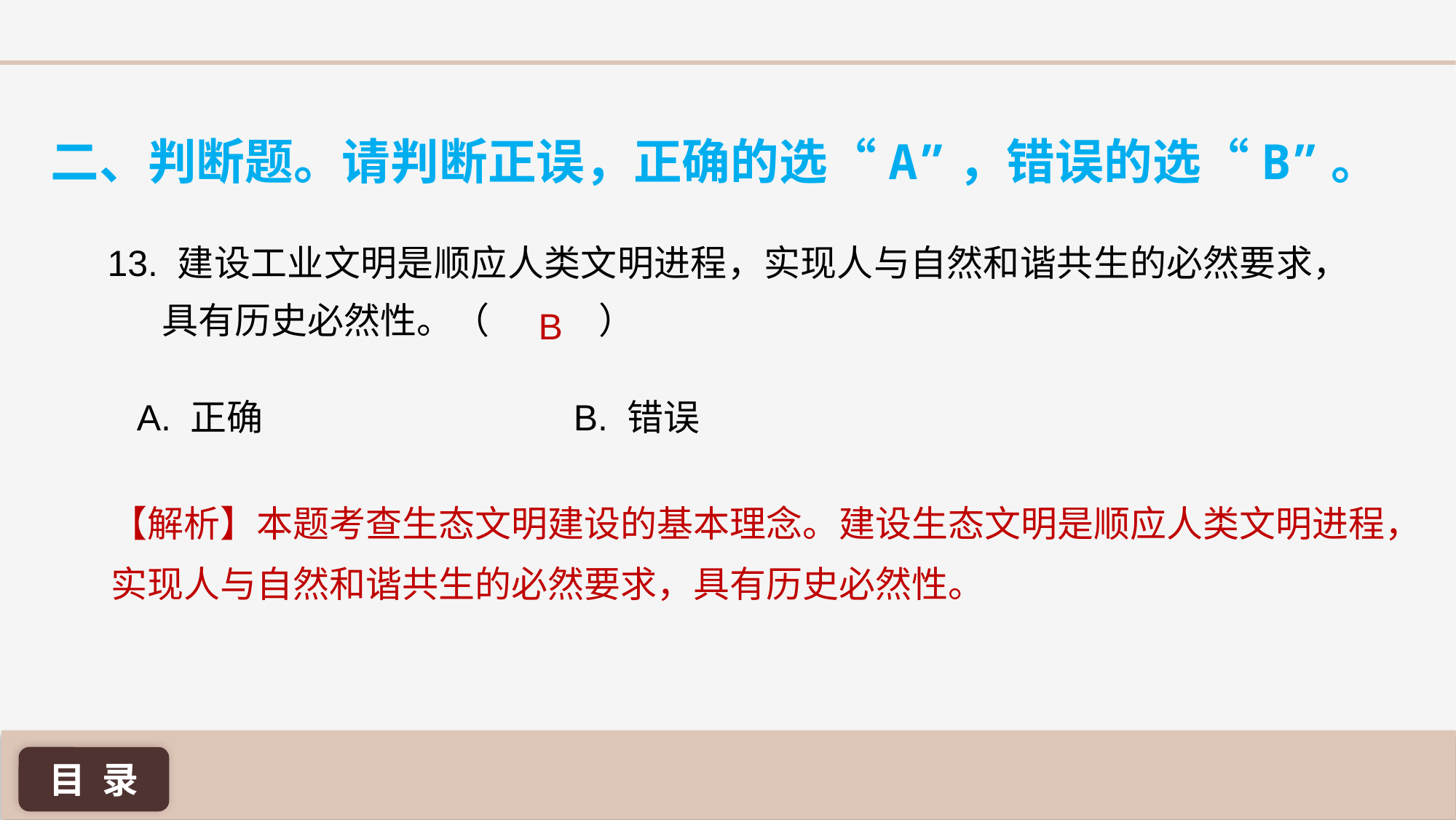

二、判断题。请判断正误，正确的选“A”，错误的选“B”。
13. 建设工业文明是顺应人类文明进程，实现人与自然和谐共生的必然要求，具有历史必然性。（ 	）
B
A. 正确 			B. 错误
【解析】本题考查生态文明建设的基本理念。建设生态文明是顺应人类文明进程，实现人与自然和谐共生的必然要求，具有历史必然性。